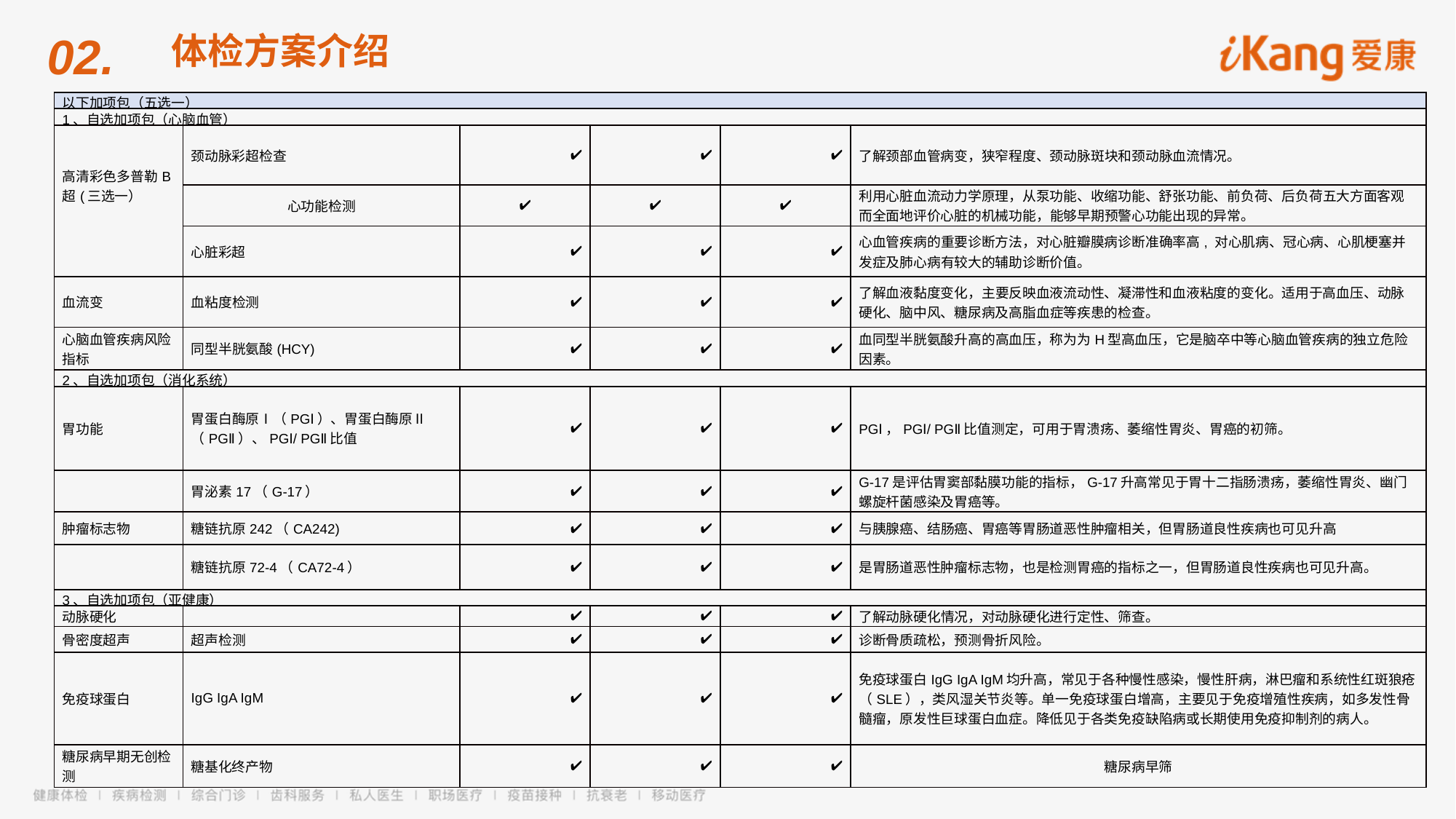

02.
体检方案介绍
| 以下加项包（五选一） |  |  |  |  |  |
| --- | --- | --- | --- | --- | --- |
| 1、自选加项包（心脑血管） |  |  |  |  |  |
| 高清彩色多普勒B超(三选一） | 颈动脉彩超检查 | ✔ | ✔ | ✔ | 了解颈部血管病变，狭窄程度、颈动脉斑块和颈动脉血流情况。 |
|  | 心功能检测 | ✔ | ✔ | ✔ | 利用心脏血流动力学原理，从泵功能、收缩功能、舒张功能、前负荷、后负荷五大方面客观而全面地评价心脏的机械功能，能够早期预警心功能出现的异常。 |
|  | 心脏彩超 | ✔ | ✔ | ✔ | 心血管疾病的重要诊断方法，对心脏瓣膜病诊断准确率高, 对心肌病、冠心病、心肌梗塞并发症及肺心病有较大的辅助诊断价值。 |
| 血流变 | 血粘度检测 | ✔ | ✔ | ✔ | 了解血液黏度变化，主要反映血液流动性、凝滞性和血液粘度的变化。适用于高血压、动脉硬化、脑中风、糖尿病及高脂血症等疾患的检查。 |
| 心脑血管疾病风险指标 | 同型半胱氨酸(HCY) | ✔ | ✔ | ✔ | 血同型半胱氨酸升高的高血压，称为为H型高血压，它是脑卒中等心脑血管疾病的独立危险因素。 |
| 2、自选加项包（消化系统） |  |  |  |  |  |
| 胃功能 | 胃蛋白酶原Ⅰ（PGⅠ）、胃蛋白酶原Ⅱ（PGⅡ）、PGⅠ/ PGⅡ比值 | ✔ | ✔ | ✔ | PGⅠ，PGⅠ/ PGⅡ比值测定，可用于胃溃疡、萎缩性胃炎、胃癌的初筛。 |
|  | 胃泌素17（G-17） | ✔ | ✔ | ✔ | G-17是评估胃窦部黏膜功能的指标，G-17升高常见于胃十二指肠溃疡，萎缩性胃炎、幽门螺旋杆菌感染及胃癌等。 |
| 肿瘤标志物 | 糖链抗原242（CA242) | ✔ | ✔ | ✔ | 与胰腺癌、结肠癌、胃癌等胃肠道恶性肿瘤相关，但胃肠道良性疾病也可见升高 |
|  | 糖链抗原72-4（CA72-4） | ✔ | ✔ | ✔ | 是胃肠道恶性肿瘤标志物，也是检测胃癌的指标之一，但胃肠道良性疾病也可见升高。 |
| 3、自选加项包（亚健康） |  |  |  |  |  |
| 动脉硬化 |  | ✔ | ✔ | ✔ | 了解动脉硬化情况，对动脉硬化进行定性、筛查。 |
| 骨密度超声 | 超声检测 | ✔ | ✔ | ✔ | 诊断骨质疏松，预测骨折风险。 |
| 免疫球蛋白 | IgG IgA IgM | ✔ | ✔ | ✔ | 免疫球蛋白IgG IgA IgM均升高，常见于各种慢性感染，慢性肝病，淋巴瘤和系统性红斑狼疮（SLE），类风湿关节炎等。单一免疫球蛋白增高，主要见于免疫增殖性疾病，如多发性骨髓瘤，原发性巨球蛋白血症。降低见于各类免疫缺陷病或长期使用免疫抑制剂的病人。 |
| 糖尿病早期无创检测 | 糖基化终产物 | ✔ | ✔ | ✔ | 糖尿病早筛 |